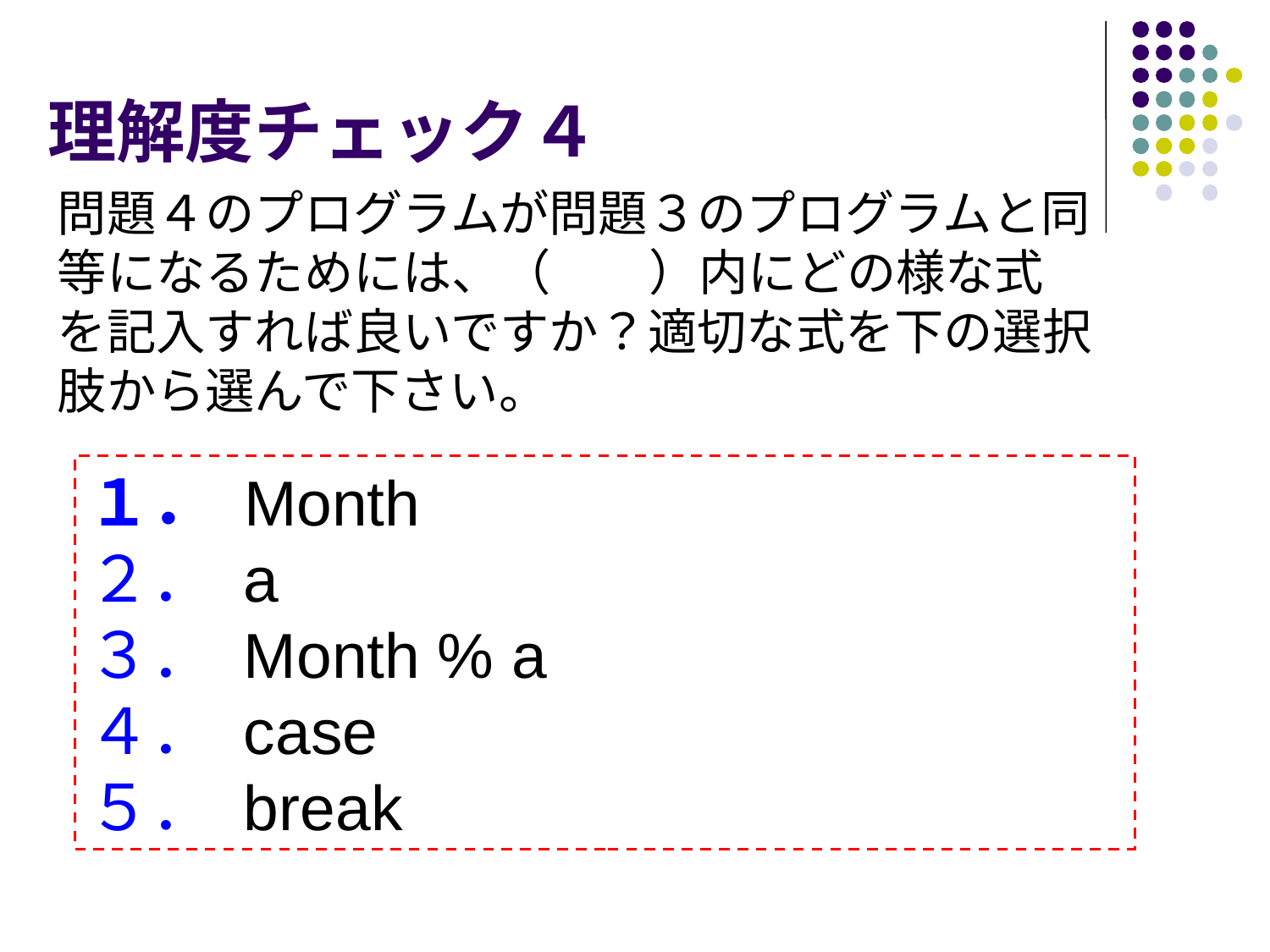

# 理解度チェック４
問題４のプログラムが問題３のプログラムと同等になるためには、（　　）内にどの様な式を記入すれば良いですか？適切な式を下の選択肢から選んで下さい。
１． Month
２． a
３． Month % a
４． case
５． break